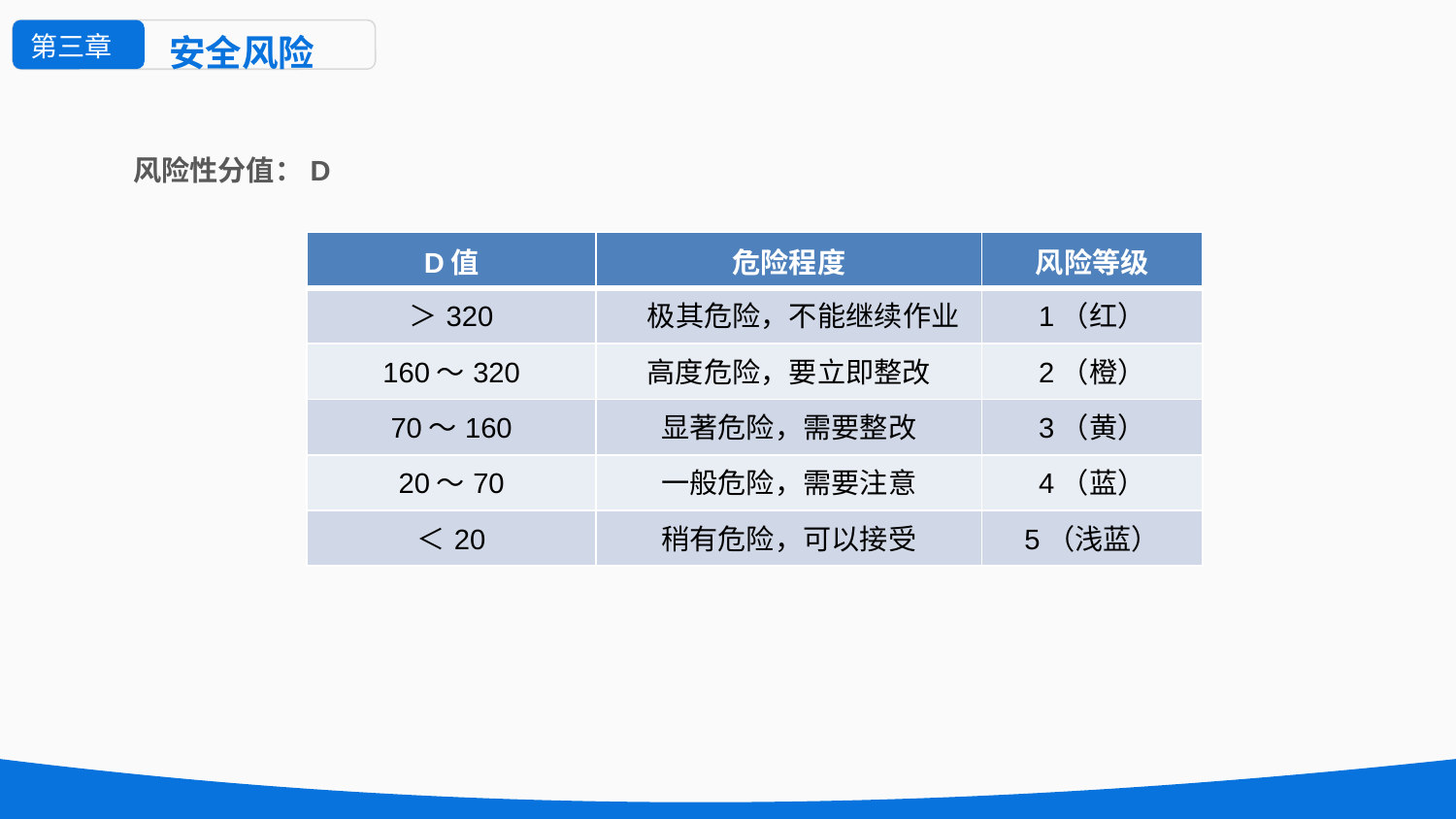

第三章
安全风险
风险性分值：D
| D值 | 危险程度 | 风险等级 |
| --- | --- | --- |
| ＞320 | 极其危险，不能继续作业 | 1（红） |
| 160～320 | 高度危险，要立即整改 | 2（橙） |
| 70～160 | 显著危险，需要整改 | 3（黄） |
| 20～70 | 一般危险，需要注意 | 4（蓝） |
| ＜20 | 稍有危险，可以接受 | 5（浅蓝） |